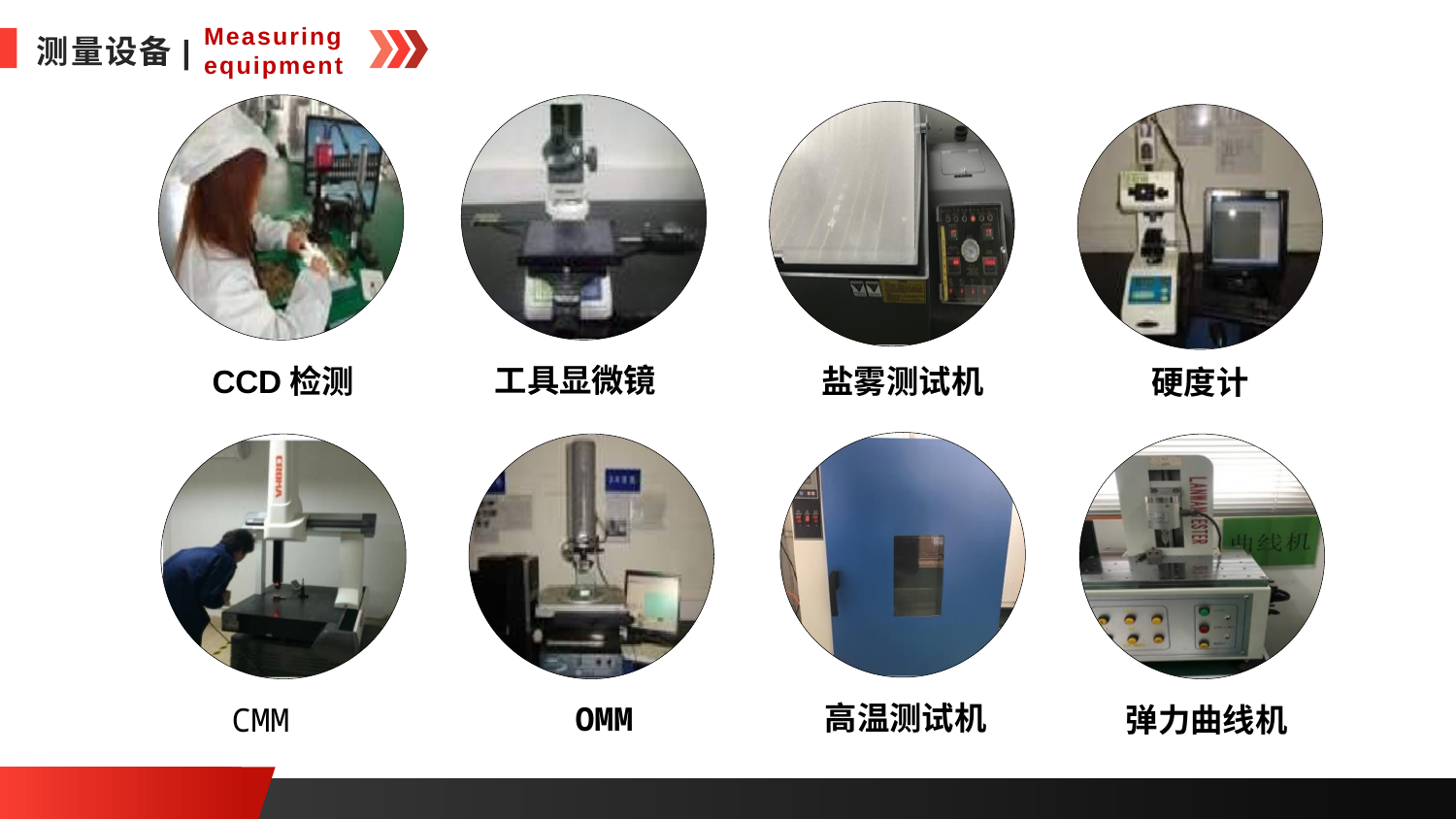

Measuring equipment
测量设备|

工具显微镜
CCD检测
盐雾测试机
硬度计

高温测试机
OMM
CMM
弹力曲线机